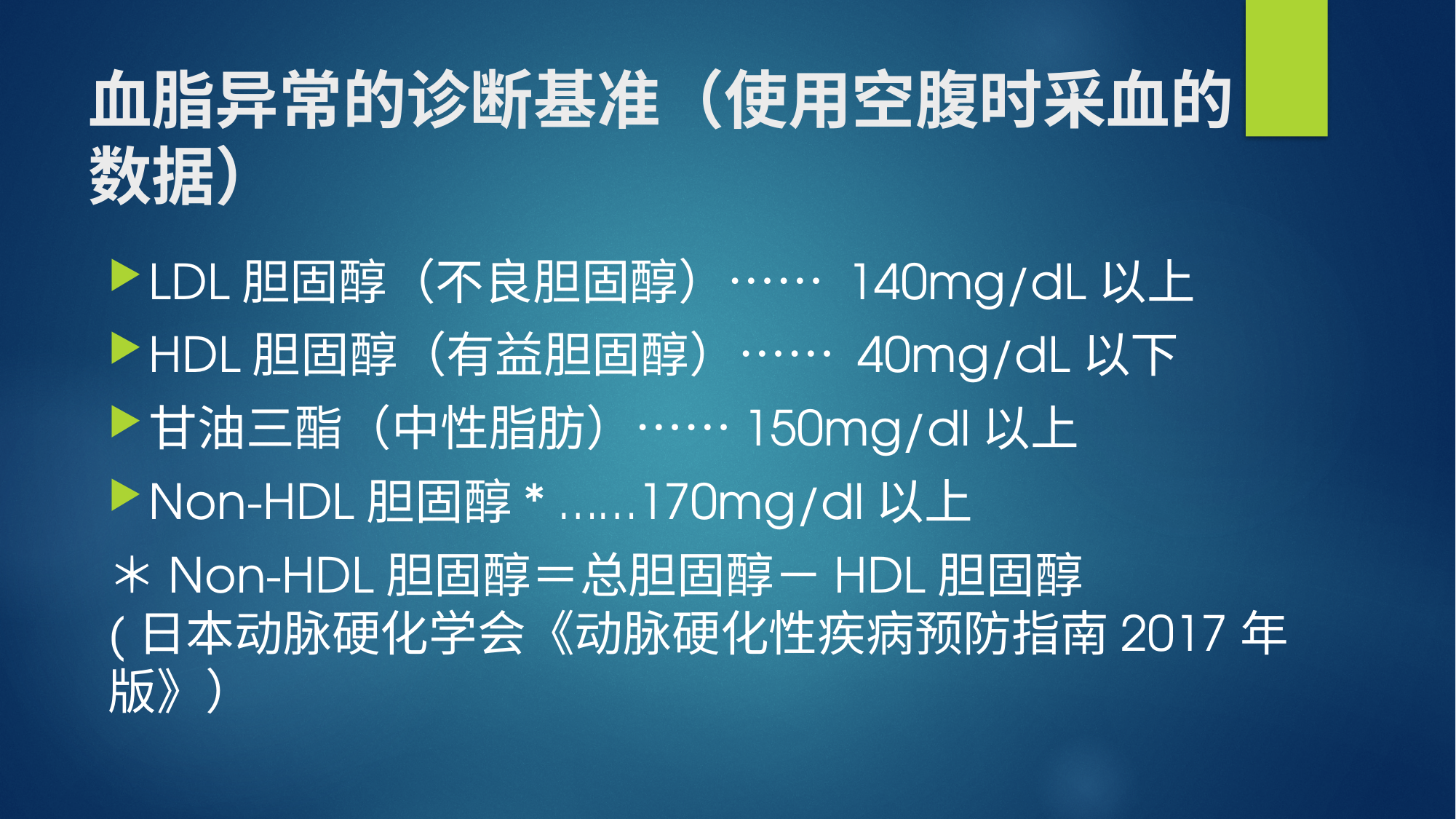

# 血脂异常的诊断基准（使用空腹时采血的数据）
LDL胆固醇（不良胆固醇）…… 140mg/dL以上
HDL胆固醇（有益胆固醇）…… 40mg/dL以下
甘油三酯（中性脂肪）……150mg/dl以上
Non-HDL胆固醇* ……170mg/dl以上
＊Non-HDL胆固醇＝总胆固醇－HDL胆固醇
(日本动脉硬化学会《动脉硬化性疾病预防指南2017年版》）